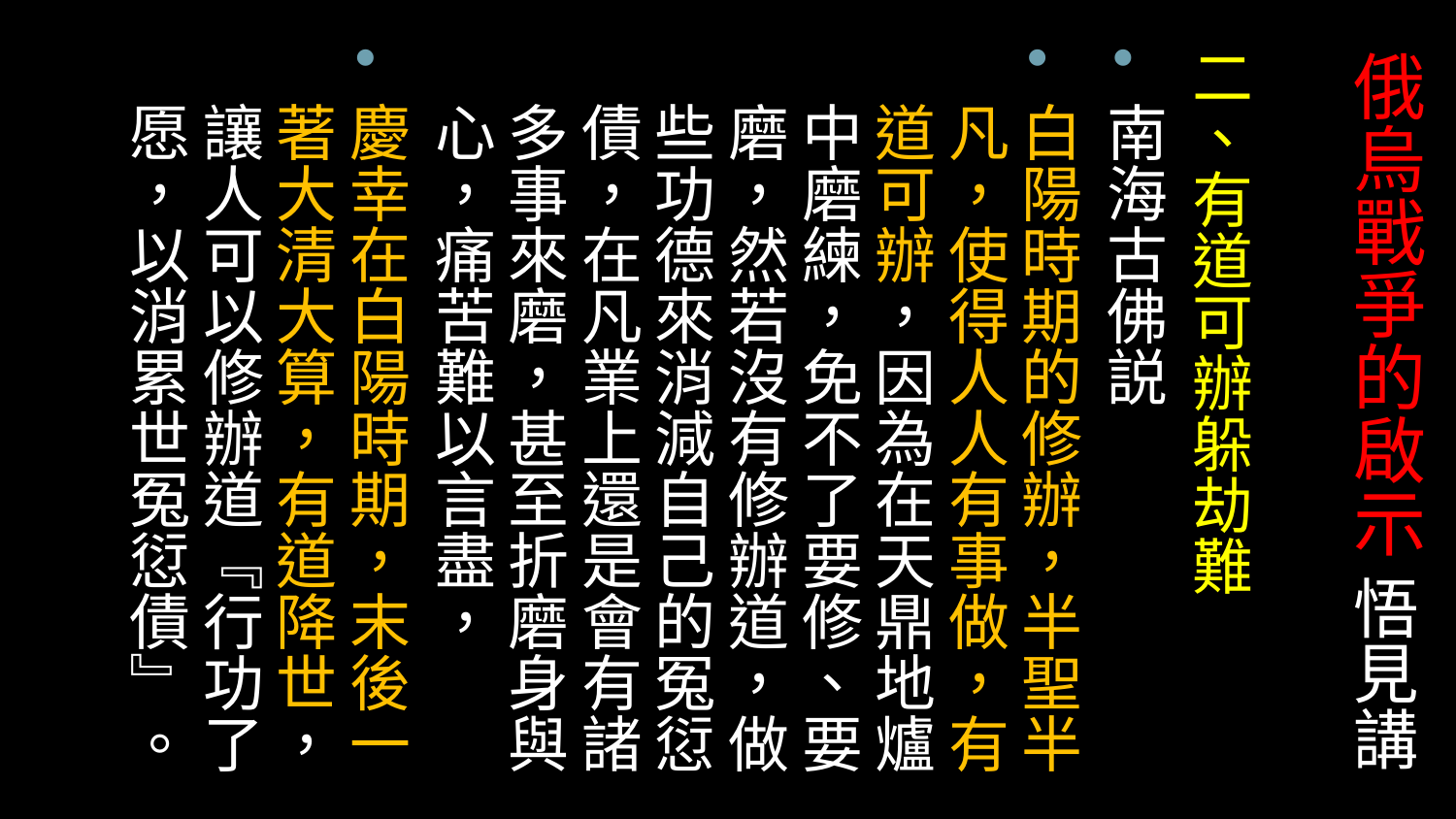

二、有道可辦躲劫難
南海古佛説
白陽時期的修辦，半聖半凡，使得人人有事做，有道可辦，因為在天鼎地爐中磨練，免不了要修、要磨，然若沒有修辦道，做些功德來消減自己的冤愆債，在凡業上還是會有諸多事來磨，甚至折磨身與心，痛苦難以言盡，
慶幸在白陽時期，末後一著大清大算，有道降世，讓人可以修辦道『行功了愿，以消累世冤愆債』。

# 俄烏戰爭的啟示 悟見講